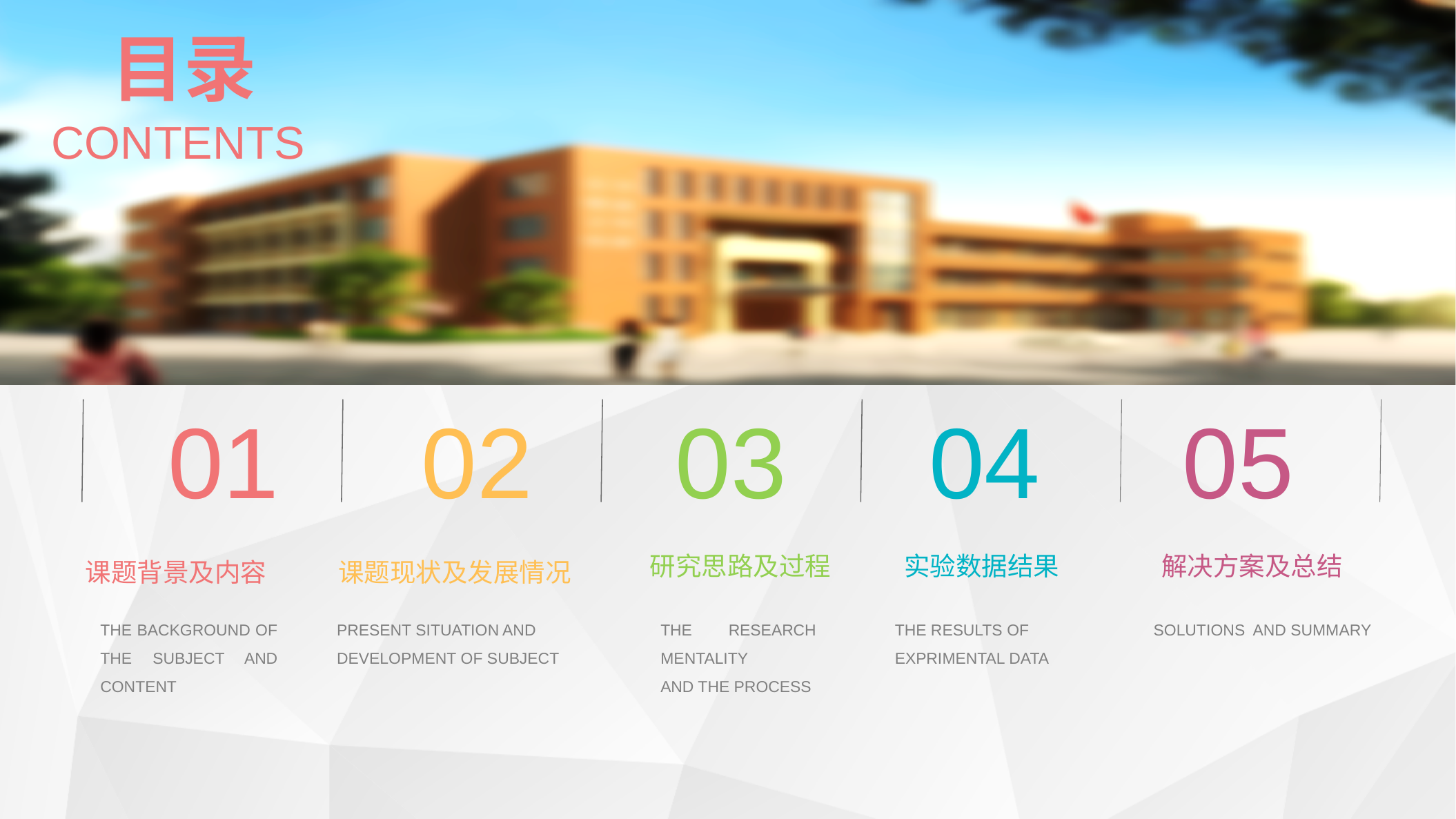

目录
CONTENTS
01
02
03
04
05
研究思路及过程
实验数据结果
解决方案及总结
课题背景及内容
课题现状及发展情况
SOLUTIONS  AND SUMMARY
THE BACKGROUND OF
THE SUBJECT AND CONTENT
PRESENT SITUATION AND
DEVELOPMENT OF SUBJECT
THE RESEARCH MENTALITY
AND THE PROCESS
THE RESULTS OF
EXPRIMENTAL DATA